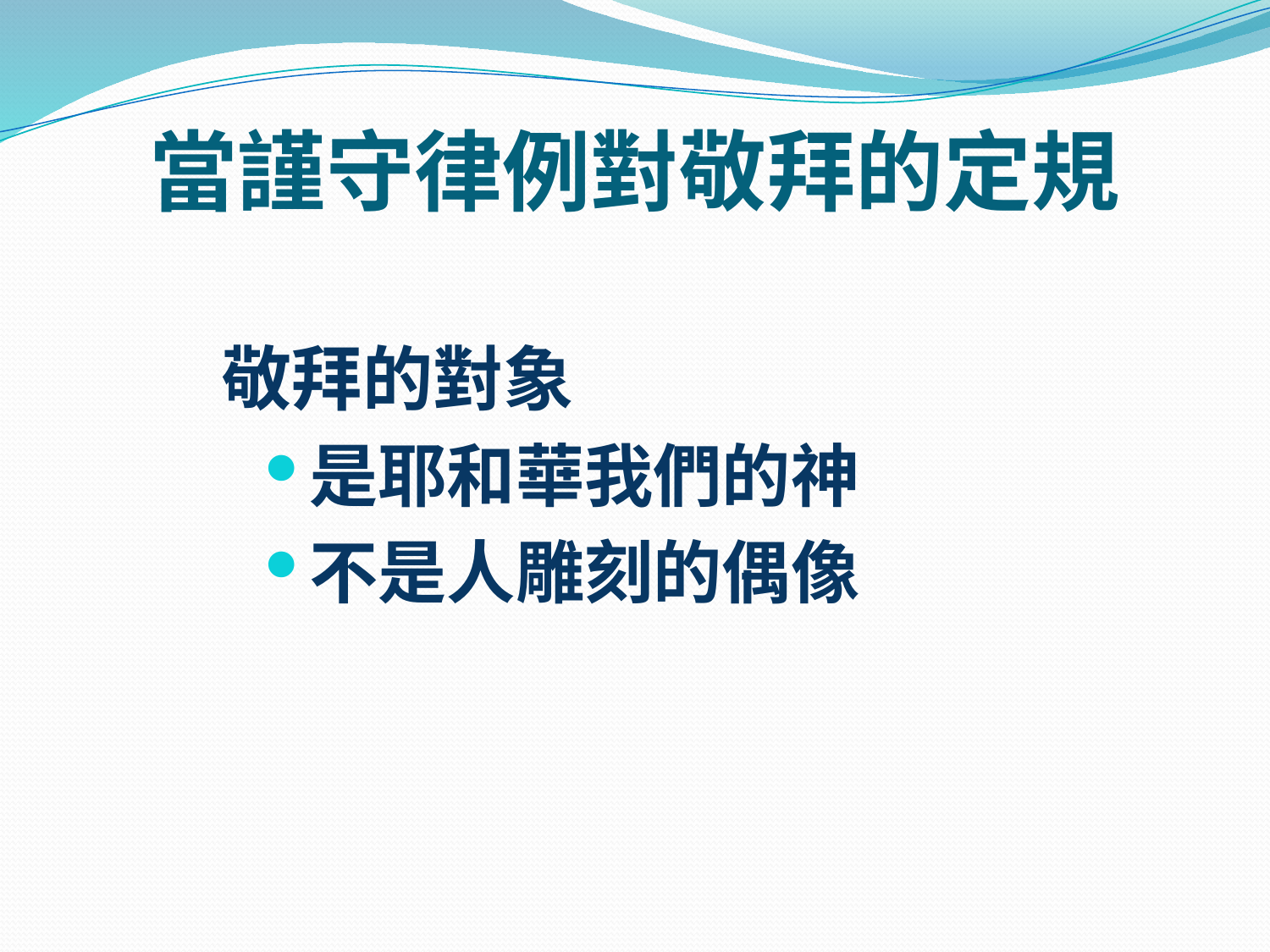

# 當謹守律例對敬拜的定規
敬拜的對象
是耶和華我們的神
不是人雕刻的偶像